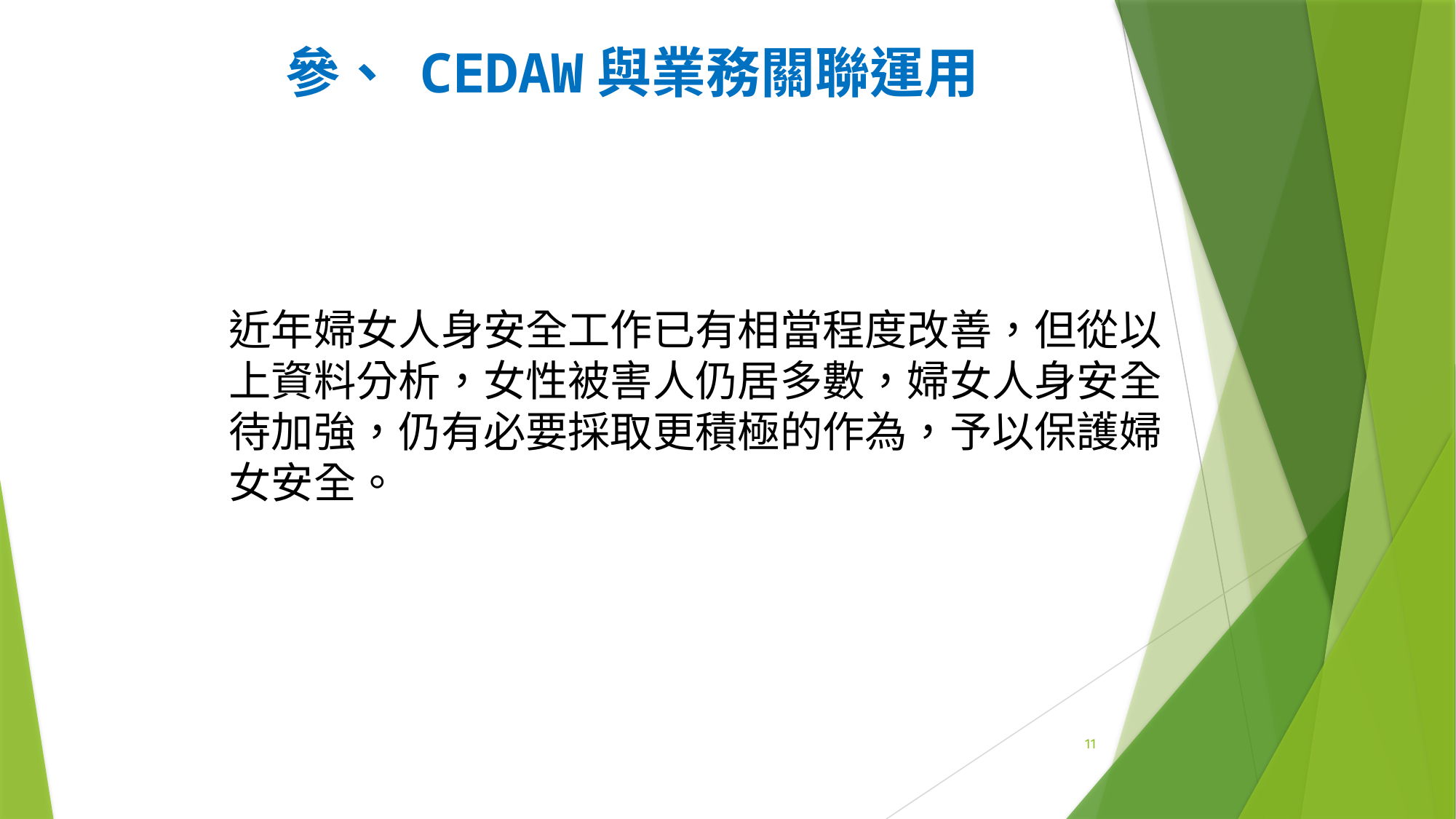

參、 CEDAW與業務關聯運用
近年婦女人身安全工作已有相當程度改善，但從以上資料分析，女性被害人仍居多數，婦女人身安全待加強，仍有必要採取更積極的作為，予以保護婦女安全。
11